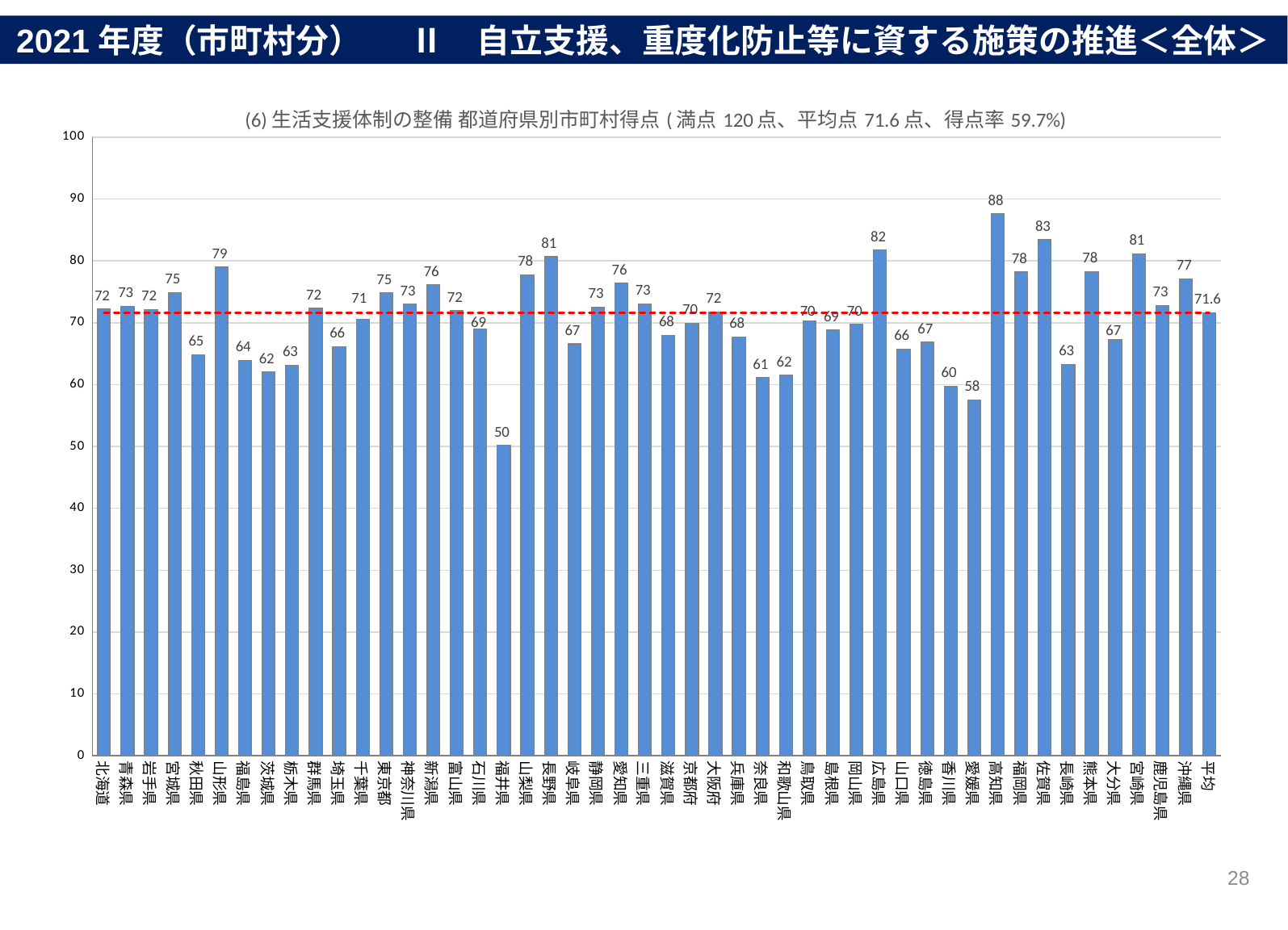

2021年度（市町村分） 　 Ⅱ　自立支援、重度化防止等に資する施策の推進＜全体＞

### Chart: (6)生活支援体制の整備 都道府県別市町村得点(満点120点、平均点71.6点、得点率59.7%)

| Category | 合計 | 平均 |
|---|---|---|
| 北海道 | 72.22905027932961 | 71.6 |
| 青森県 | 72.7 | 71.6 |
| 岩手県 | 72.18181818181819 | 71.6 |
| 宮城県 | 74.91428571428571 | 71.6 |
| 秋田県 | 64.8 | 71.6 |
| 山形県 | 78.97142857142858 | 71.6 |
| 福島県 | 63.932203389830505 | 71.6 |
| 茨城県 | 62.06818181818182 | 71.6 |
| 栃木県 | 63.16 | 71.6 |
| 群馬県 | 72.31428571428572 | 71.6 |
| 埼玉県 | 66.11111111111111 | 71.6 |
| 千葉県 | 70.51851851851852 | 71.6 |
| 東京都 | 74.8225806451613 | 71.6 |
| 神奈川県 | 73.0 | 71.6 |
| 新潟県 | 76.13333333333334 | 71.6 |
| 富山県 | 71.93333333333334 | 71.6 |
| 石川県 | 69.0 | 71.6 |
| 福井県 | 50.1764705882353 | 71.6 |
| 山梨県 | 77.74074074074075 | 71.6 |
| 長野県 | 80.66233766233766 | 71.6 |
| 岐阜県 | 66.57142857142857 | 71.6 |
| 静岡県 | 72.51428571428572 | 71.6 |
| 愛知県 | 76.37037037037037 | 71.6 |
| 三重県 | 73.03448275862068 | 71.6 |
| 滋賀県 | 68.0 | 71.6 |
| 京都府 | 69.96153846153847 | 71.6 |
| 大阪府 | 71.79069767441861 | 71.6 |
| 兵庫県 | 67.6829268292683 | 71.6 |
| 奈良県 | 61.12820512820513 | 71.6 |
| 和歌山県 | 61.53333333333333 | 71.6 |
| 鳥取県 | 70.26315789473684 | 71.6 |
| 島根県 | 68.78947368421052 | 71.6 |
| 岡山県 | 69.74074074074075 | 71.6 |
| 広島県 | 81.73913043478261 | 71.6 |
| 山口県 | 65.78947368421052 | 71.6 |
| 徳島県 | 66.83333333333333 | 71.6 |
| 香川県 | 59.76470588235294 | 71.6 |
| 愛媛県 | 57.55 | 71.6 |
| 高知県 | 87.58823529411765 | 71.6 |
| 福岡県 | 78.18333333333334 | 71.6 |
| 佐賀県 | 83.45 | 71.6 |
| 長崎県 | 63.285714285714285 | 71.6 |
| 熊本県 | 78.26666666666667 | 71.6 |
| 大分県 | 67.33333333333333 | 71.6 |
| 宮崎県 | 81.15384615384616 | 71.6 |
| 鹿児島県 | 72.79069767441861 | 71.6 |
| 沖縄県 | 77.09756097560975 | 71.6 |
| 平均 | 71.6 | 71.6 |
28